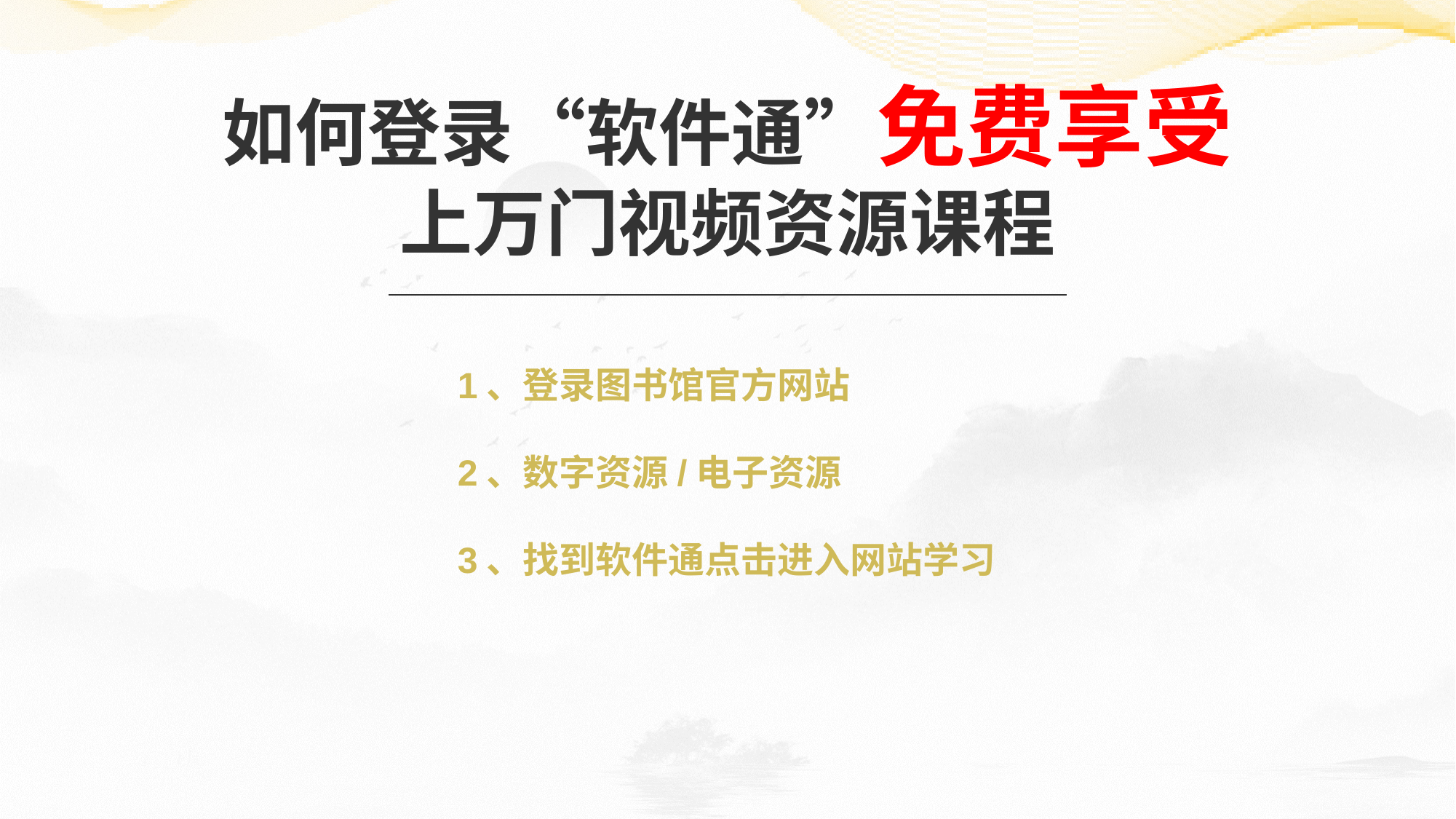

如何登录“软件通”免费享受上万门视频资源课程
1、登录图书馆官方网站
2、数字资源/电子资源
3、找到软件通点击进入网站学习